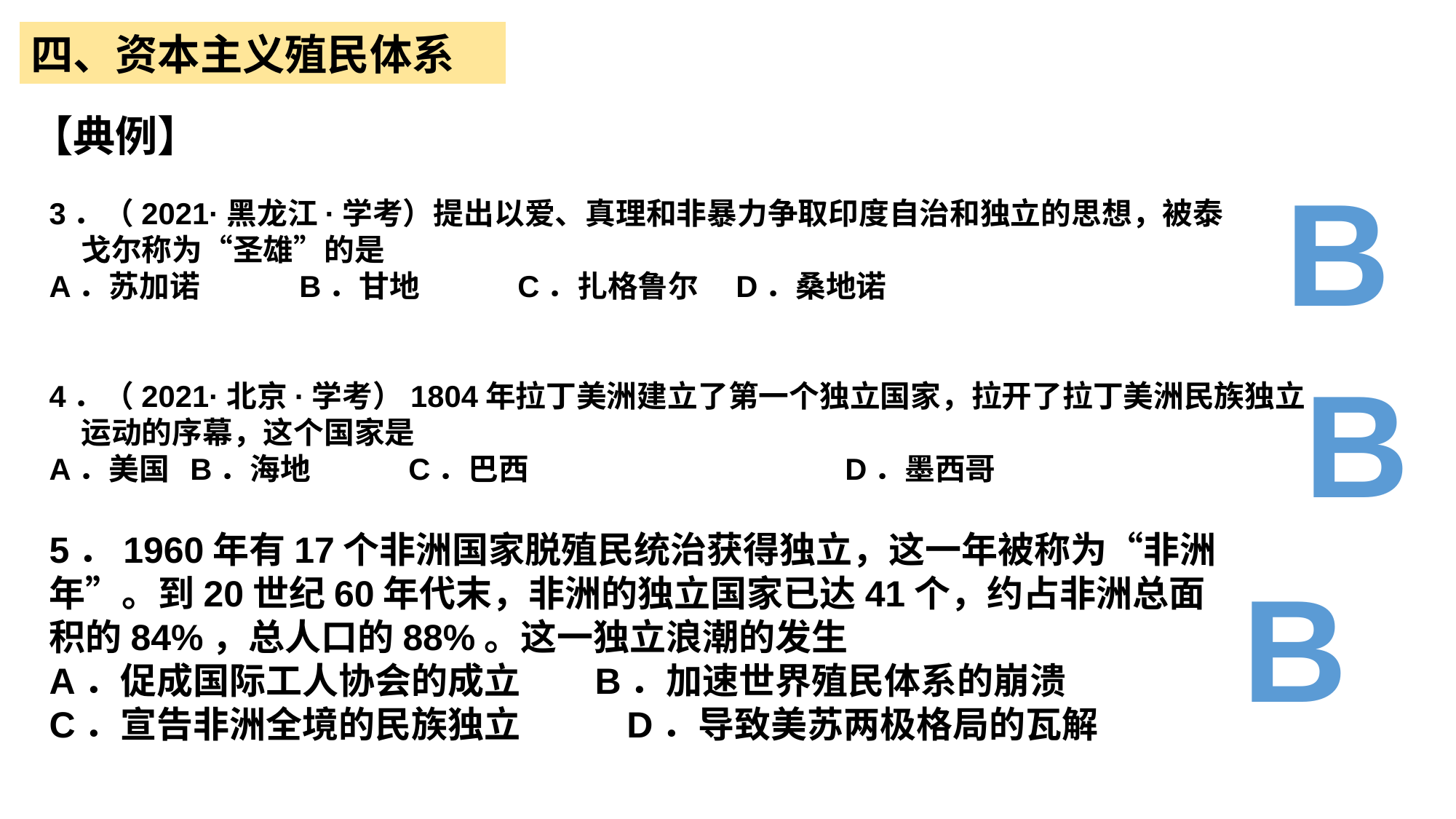

四、资本主义殖民体系
【典例】
B
3．（2021·黑龙江·学考）提出以爱、真理和非暴力争取印度自治和独立的思想，被泰戈尔称为“圣雄”的是
A．苏加诺   	B．甘地      	C．扎格鲁尔  	D．桑地诺
B
4．（2021·北京·学考）1804年拉丁美洲建立了第一个独立国家，拉开了拉丁美洲民族独立运动的序幕，这个国家是
A．美国	B．海地	C．巴西			D．墨西哥
5．1960年有17个非洲国家脱殖民统治获得独立，这一年被称为“非洲年”。到20世纪60年代末，非洲的独立国家已达41个，约占非洲总面积的84%，总人口的88%。这一独立浪潮的发生A．促成国际工人协会的成立	B．加速世界殖民体系的崩溃C．宣告非洲全境的民族独立	D．导致美苏两极格局的瓦解
B